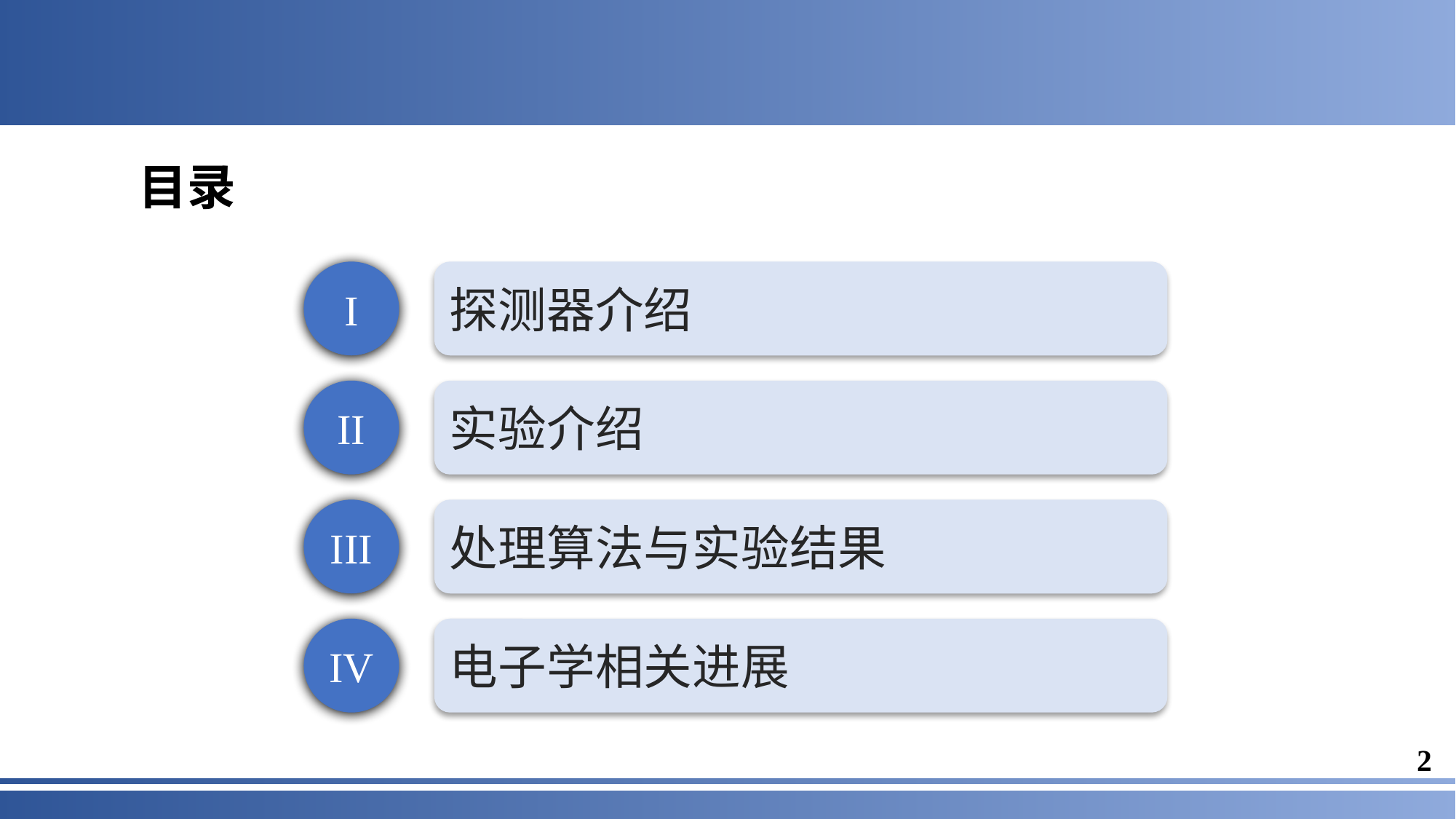

目录
I
探测器介绍
II
实验介绍
III
处理算法与实验结果
IV
电子学相关进展
2